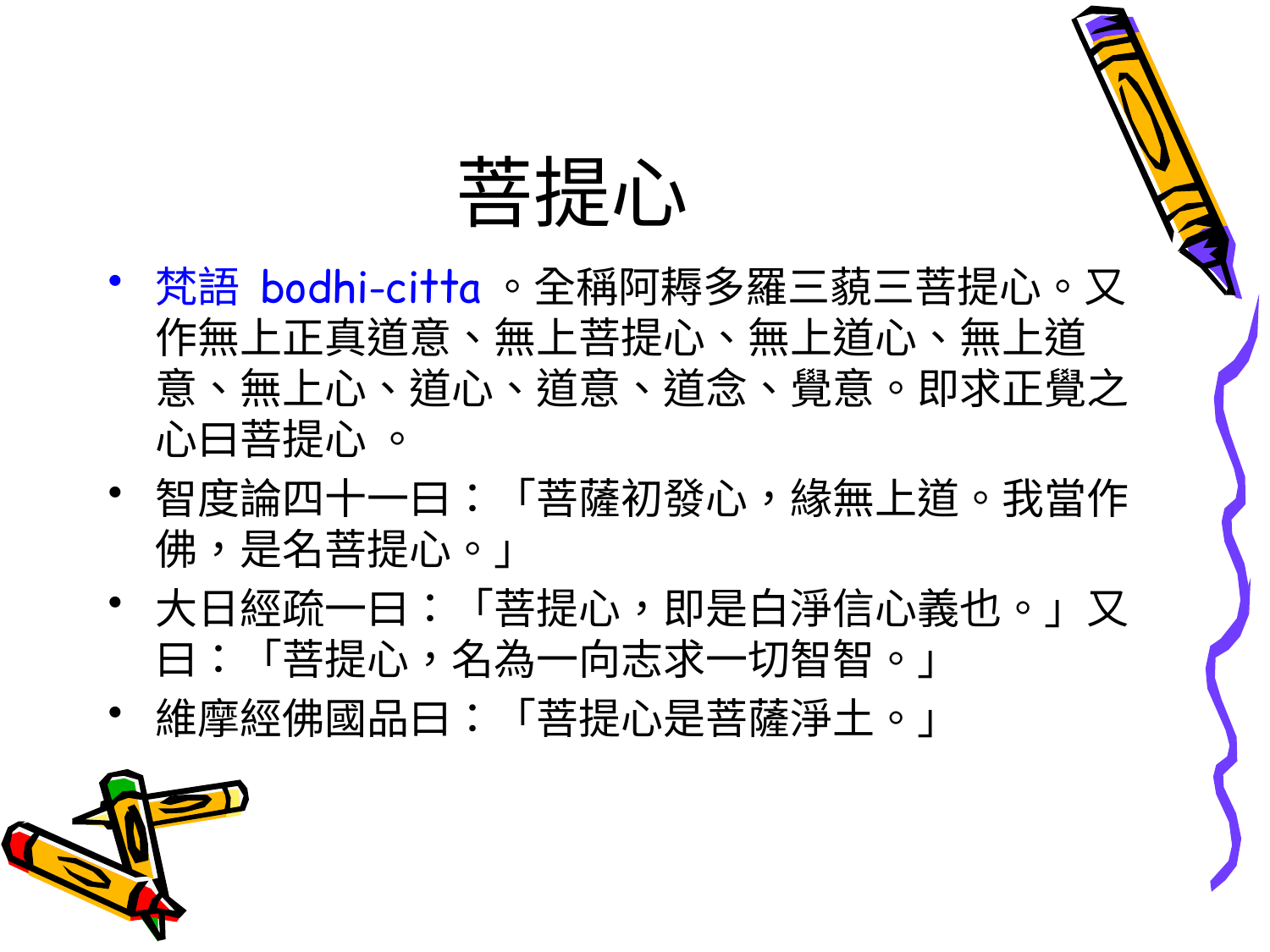

# 菩提心
梵語 bodhi-citta。全稱阿耨多羅三藐三菩提心。又作無上正真道意、無上菩提心、無上道心、無上道意、無上心、道心、道意、道念、覺意。即求正覺之心曰菩提心 。
智度論四十一曰：「菩薩初發心，緣無上道。我當作佛，是名菩提心。」
大日經疏一曰：「菩提心，即是白淨信心義也。」又曰：「菩提心，名為一向志求一切智智。」
維摩經佛國品曰：「菩提心是菩薩淨土。」